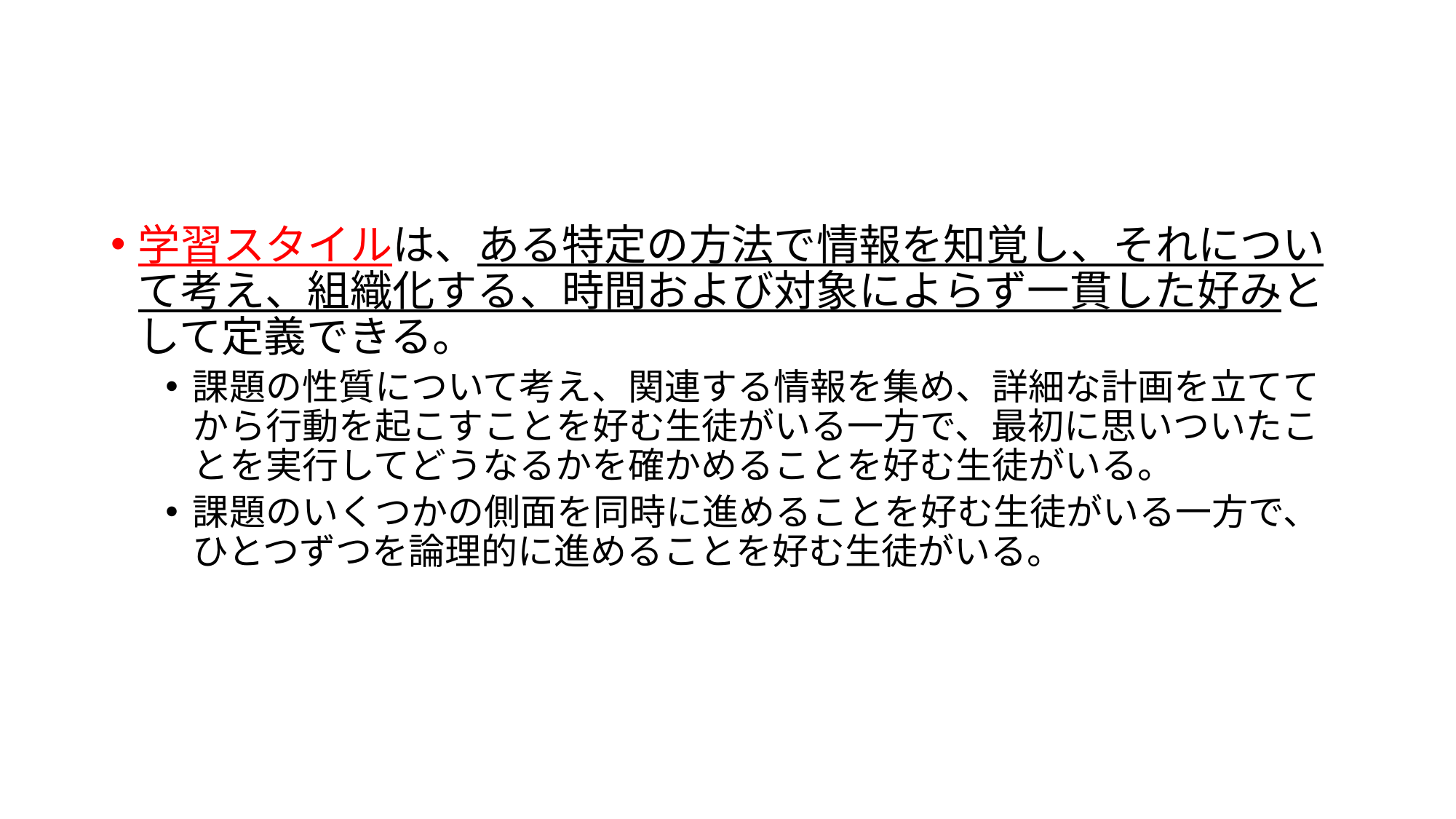

#
学習スタイルは、ある特定の方法で情報を知覚し、それについて考え、組織化する、時間および対象によらず一貫した好みとして定義できる。
課題の性質について考え、関連する情報を集め、詳細な計画を立ててから行動を起こすことを好む生徒がいる一方で、最初に思いついたことを実行してどうなるかを確かめることを好む生徒がいる。
課題のいくつかの側面を同時に進めることを好む生徒がいる一方で、ひとつずつを論理的に進めることを好む生徒がいる。